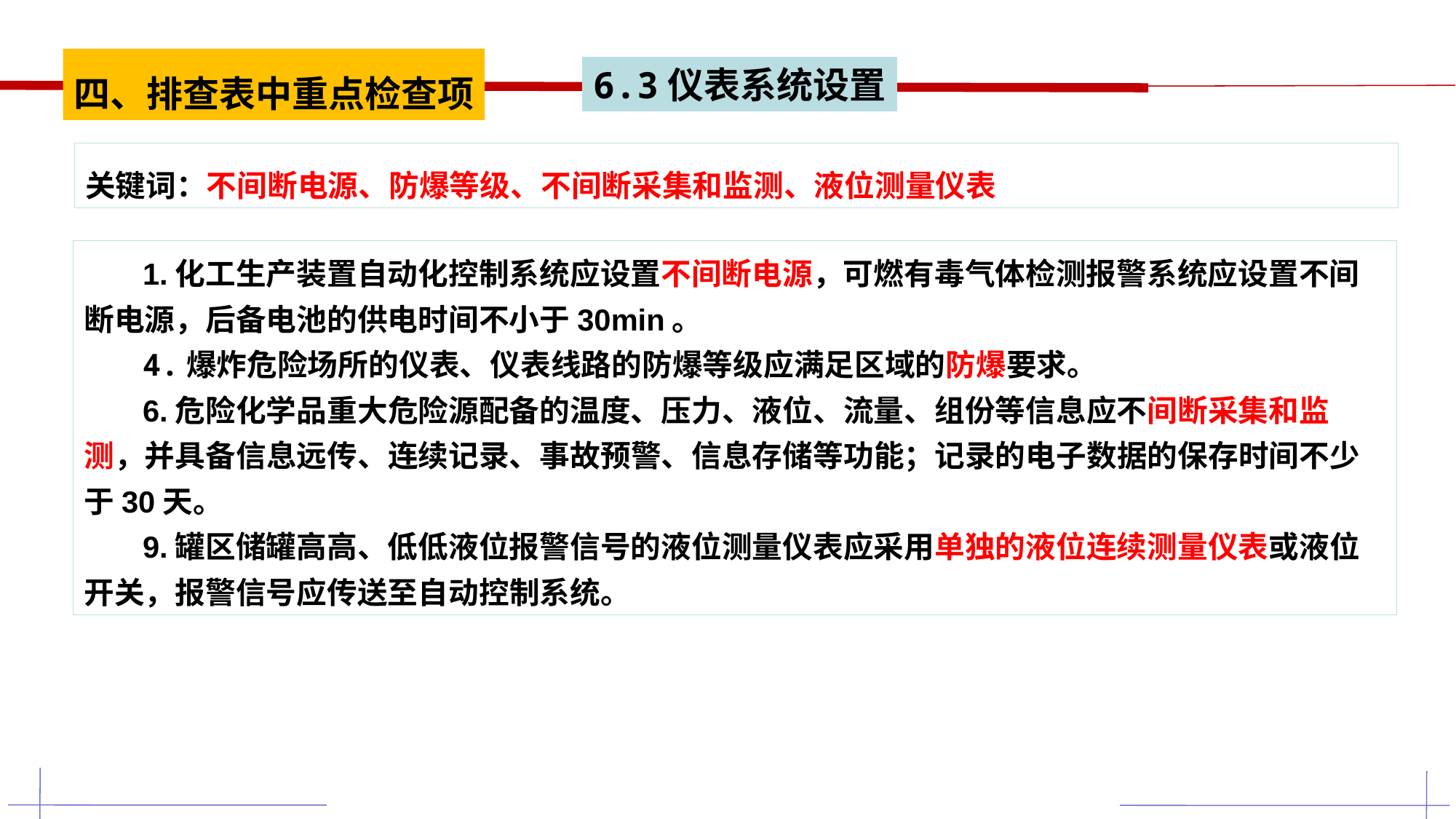

四、排查表中重点检查项
6.3仪表系统设置
关键词：不间断电源、防爆等级、不间断采集和监测、液位测量仪表
       1.化工生产装置自动化控制系统应设置不间断电源，可燃有毒气体检测报警系统应设置不间断电源，后备电池的供电时间不小于30min。
       4.爆炸危险场所的仪表、仪表线路的防爆等级应满足区域的防爆要求。
       6.危险化学品重大危险源配备的温度、压力、液位、流量、组份等信息应不间断采集和监测，并具备信息远传、连续记录、事故预警、信息存储等功能；记录的电子数据的保存时间不少于30天。
       9.罐区储罐高高、低低液位报警信号的液位测量仪表应采用单独的液位连续测量仪表或液位开关，报警信号应传送至自动控制系统。
104